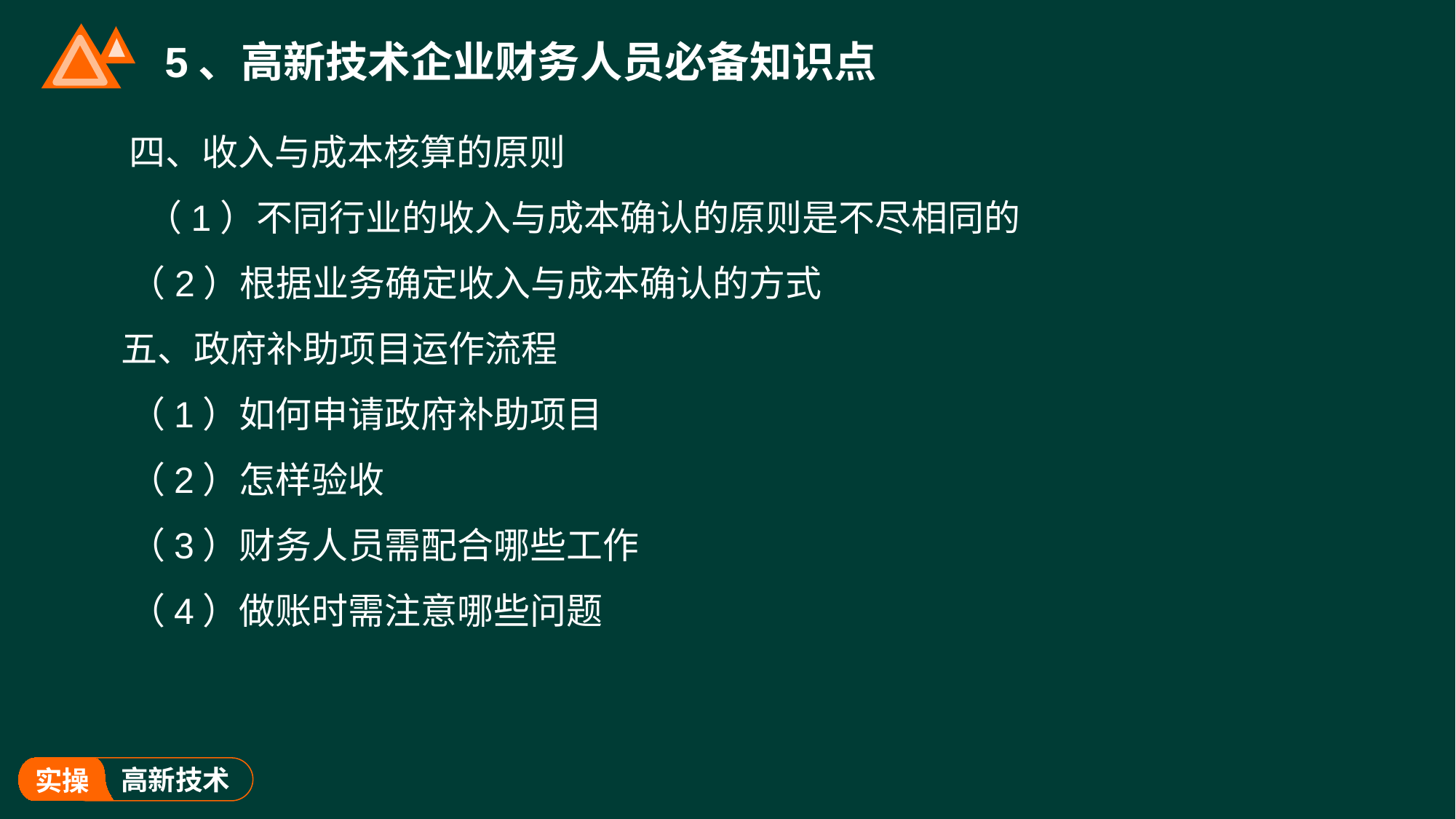

# 5、高新技术企业财务人员必备知识点
四、收入与成本核算的原则
 （1）不同行业的收入与成本确认的原则是不尽相同的
         （2）根据业务确定收入与成本确认的方式
        五、政府补助项目运作流程
（1）如何申请政府补助项目
（2）怎样验收
（3）财务人员需配合哪些工作
（4）做账时需注意哪些问题